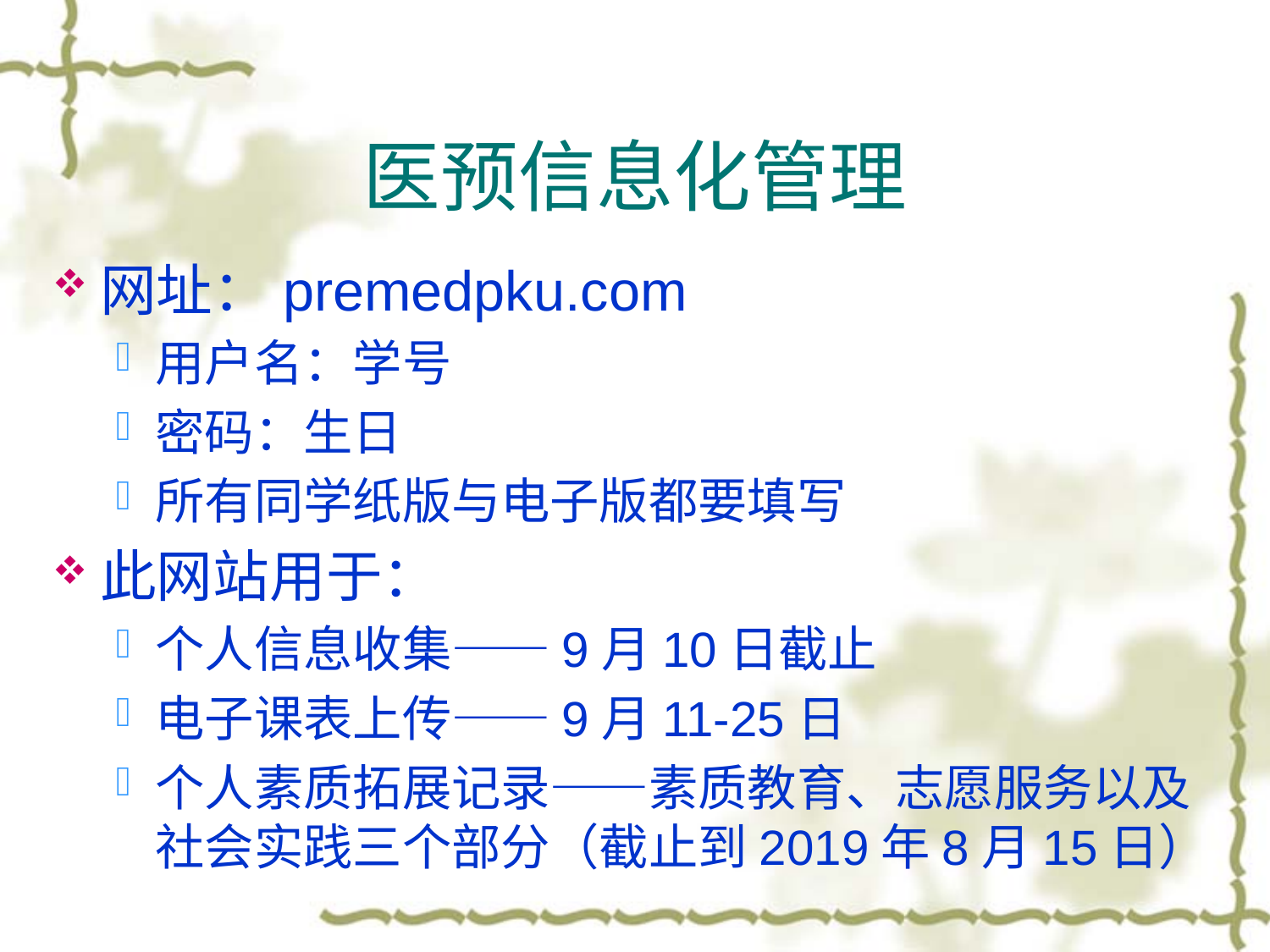

# 医预信息化管理
网址：premedpku.com
用户名：学号
密码：生日
所有同学纸版与电子版都要填写
此网站用于：
个人信息收集——9月10日截止
电子课表上传——9月11-25日
个人素质拓展记录——素质教育、志愿服务以及社会实践三个部分（截止到2019年8月15日）